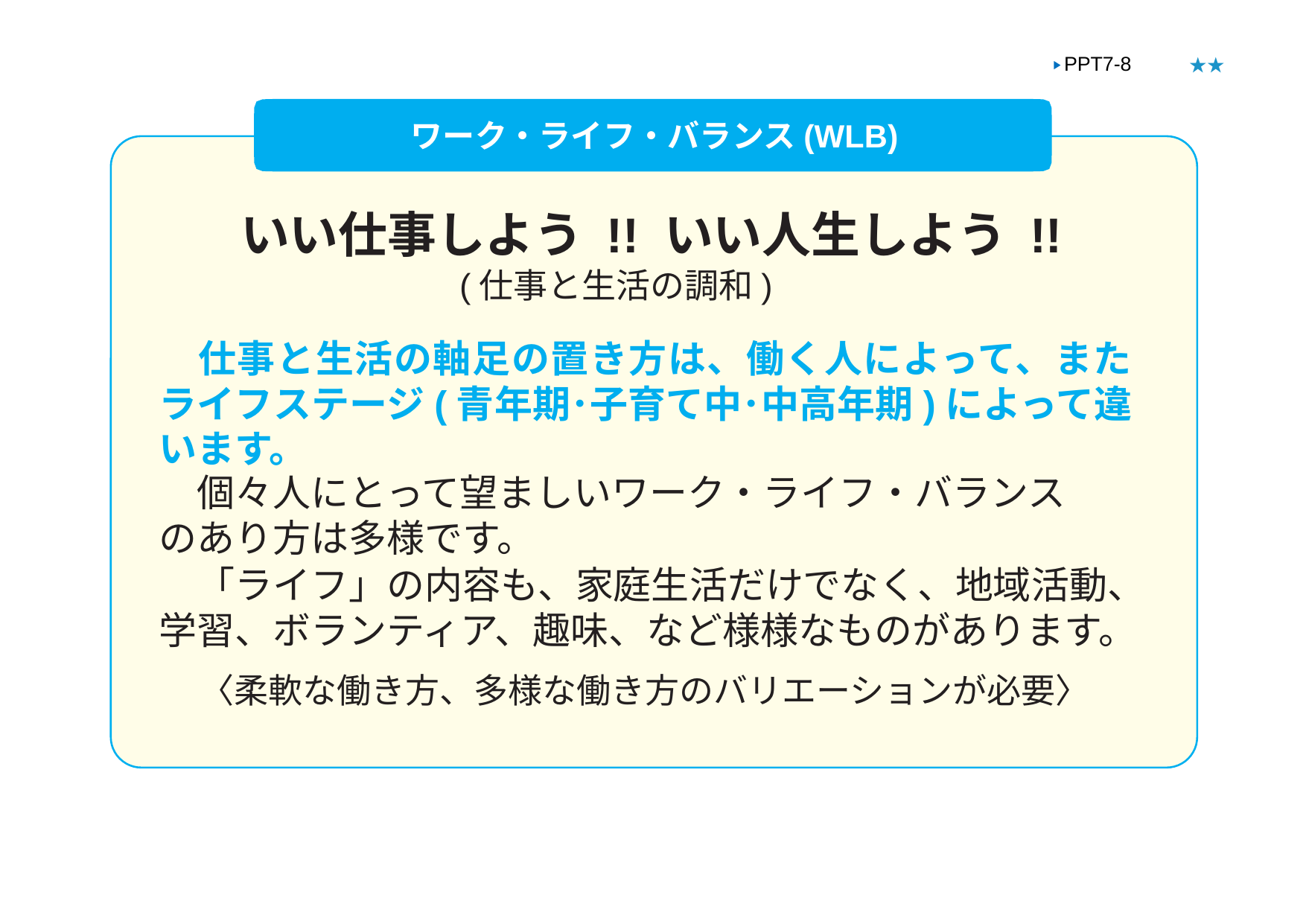

★★
▶ PPT7-8

ワーク・ライフ・バランス(WLB)

いい仕事しよう !! いい人生しよう !!
(仕事と生活の調和)
　仕事と生活の軸足の置き方は、働く人によって、またライフステージ(青年期･子育て中･中高年期)によって違います。
　個々人にとって望ましいワーク・ライフ・バランス
のあり方は多様です。
　「ライフ」の内容も、家庭生活だけでなく、地域活動、学習、ボランティア、趣味、など様様なものがあります。
〈柔軟な働き方、多様な働き方のバリエーションが必要〉